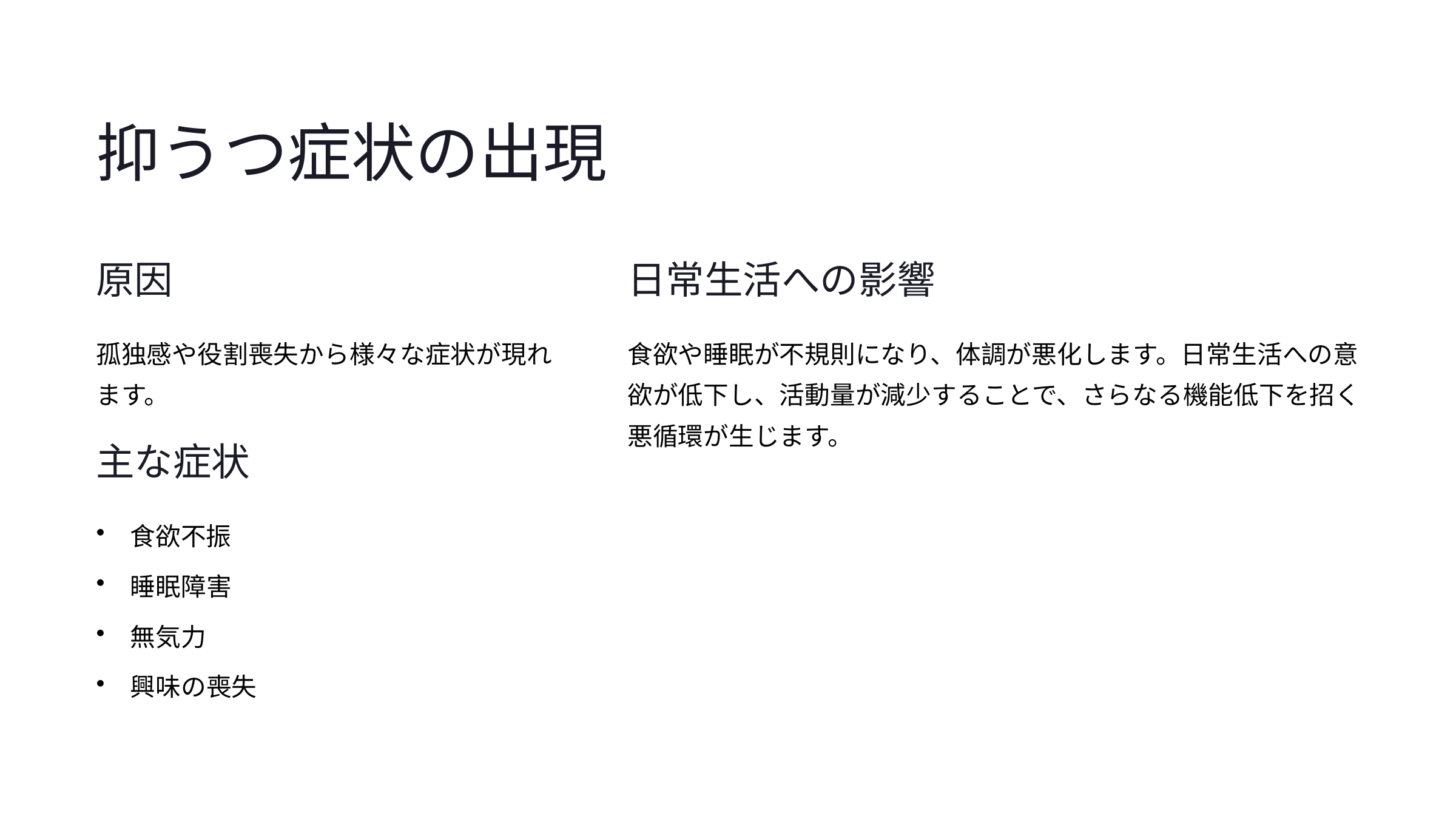

抑うつ症状の出現
原因
日常生活への影響
孤独感や役割喪失から様々な症状が現れます。
食欲や睡眠が不規則になり、体調が悪化します。日常生活への意欲が低下し、活動量が減少することで、さらなる機能低下を招く悪循環が生じます。
主な症状
食欲不振
睡眠障害
無気力
興味の喪失